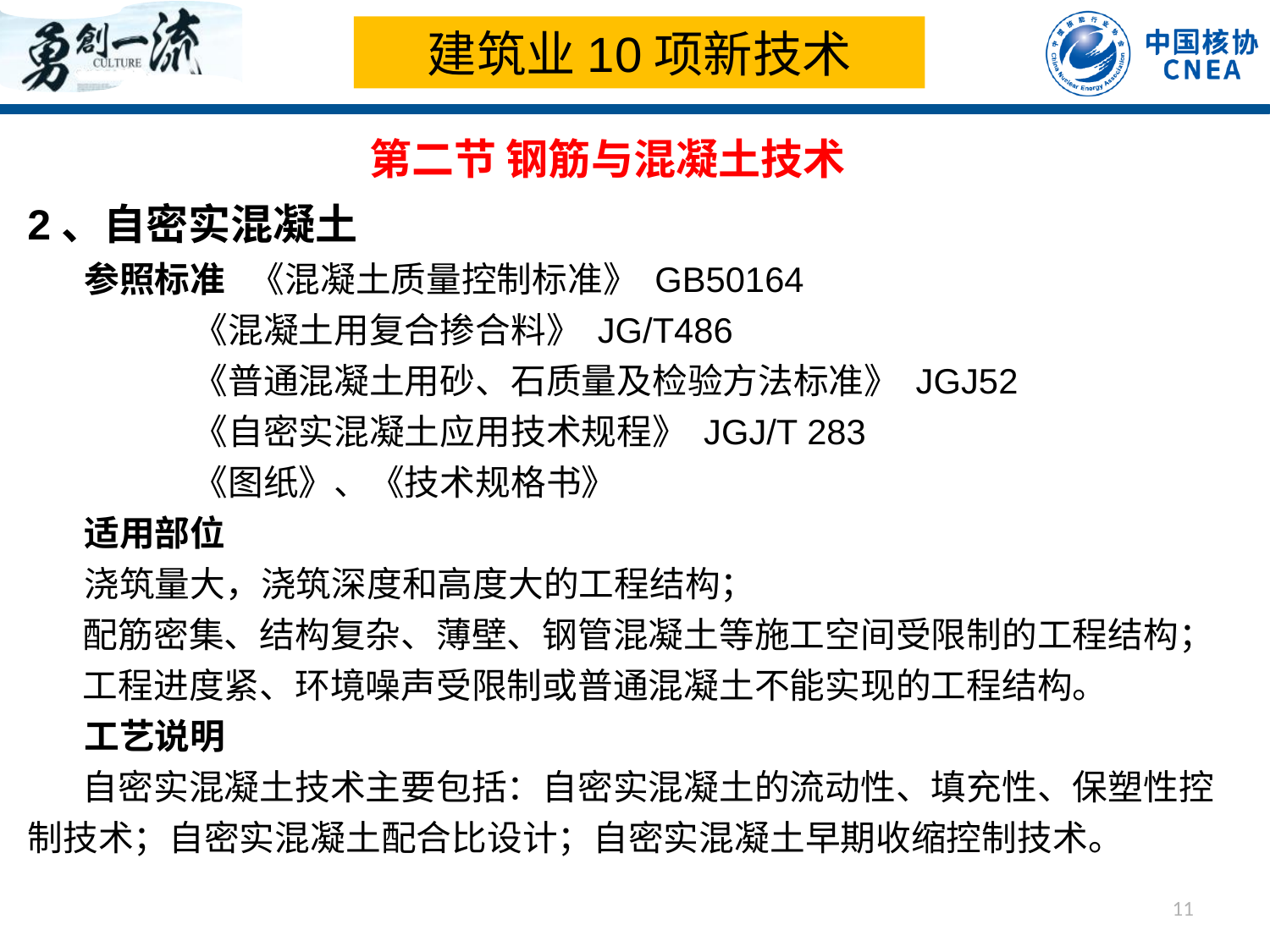

建筑业10项新技术
第二节 钢筋与混凝土技术
2、自密实混凝土
      参照标准   《混凝土质量控制标准》 GB50164
                    《混凝土用复合掺合料》 JG/T486
                    《普通混凝土用砂、石质量及检验方法标准》 JGJ52
                    《自密实混凝土应用技术规程》 JGJ/T 283
                    《图纸》、《技术规格书》
      适用部位
      浇筑量大，浇筑深度和高度大的工程结构；
      配筋密集、结构复杂、薄壁、钢管混凝土等施工空间受限制的工程结构；
      工程进度紧、环境噪声受限制或普通混凝土不能实现的工程结构。
      工艺说明
      自密实混凝土技术主要包括：自密实混凝土的流动性、填充性、保塑性控制技术；自密实混凝土配合比设计；自密实混凝土早期收缩控制技术。

11